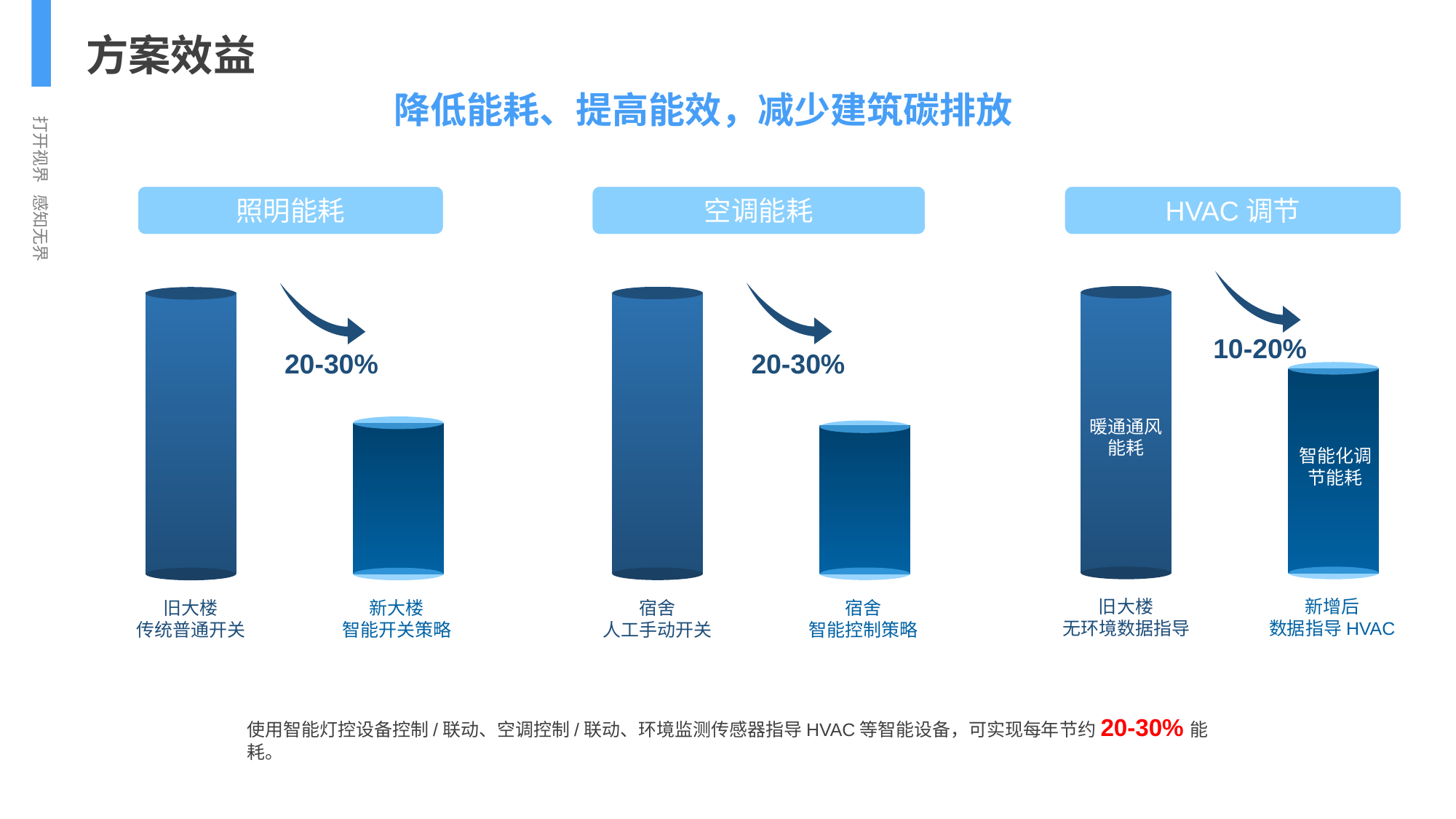

方案效益
打开视界   感知无界
降低能耗、提高能效，减少建筑碳排放
照明能耗
空调能耗
HVAC调节

10-20%
20-30%
20-30%

暖通通风能耗

智能化调
节能耗
旧大楼
无环境数据指导
新增后
数据指导HVAC
宿舍
人工手动开关
宿舍
智能控制策略
旧大楼
传统普通开关
新大楼
智能开关策略
使用智能灯控设备控制/联动、空调控制/联动、环境监测传感器指导HVAC等智能设备，可实现每年节约20-30%能耗。